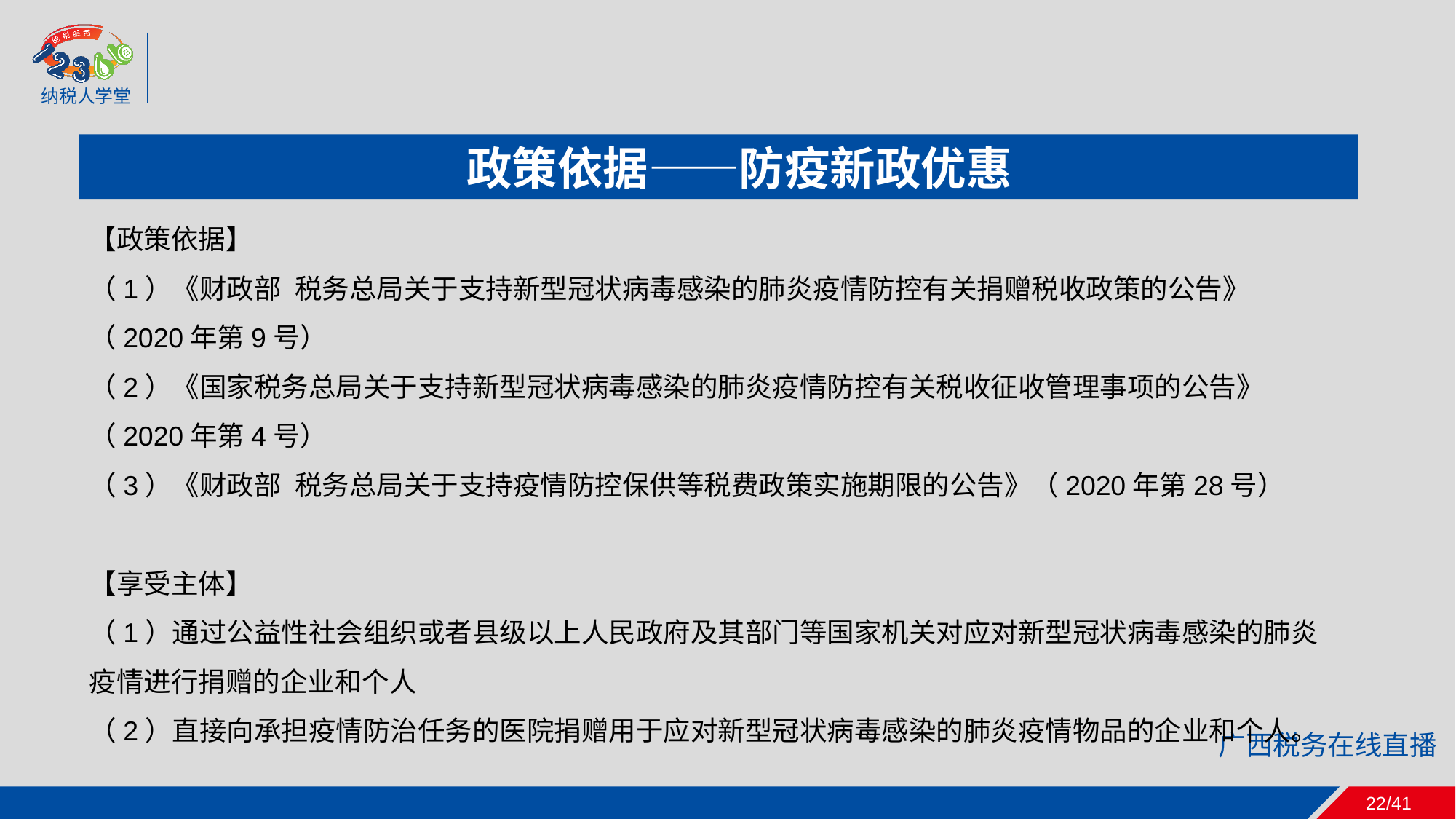

政策依据——防疫新政优惠
【政策依据】
（1）《财政部 税务总局关于支持新型冠状病毒感染的肺炎疫情防控有关捐赠税收政策的公告》（2020年第9号）
（2）《国家税务总局关于支持新型冠状病毒感染的肺炎疫情防控有关税收征收管理事项的公告》（2020年第4号）
（3）《财政部 税务总局关于支持疫情防控保供等税费政策实施期限的公告》（2020年第28号）

【享受主体】
（1）通过公益性社会组织或者县级以上人民政府及其部门等国家机关对应对新型冠状病毒感染的肺炎疫情进行捐赠的企业和个人
（2）直接向承担疫情防治任务的医院捐赠用于应对新型冠状病毒感染的肺炎疫情物品的企业和个人。